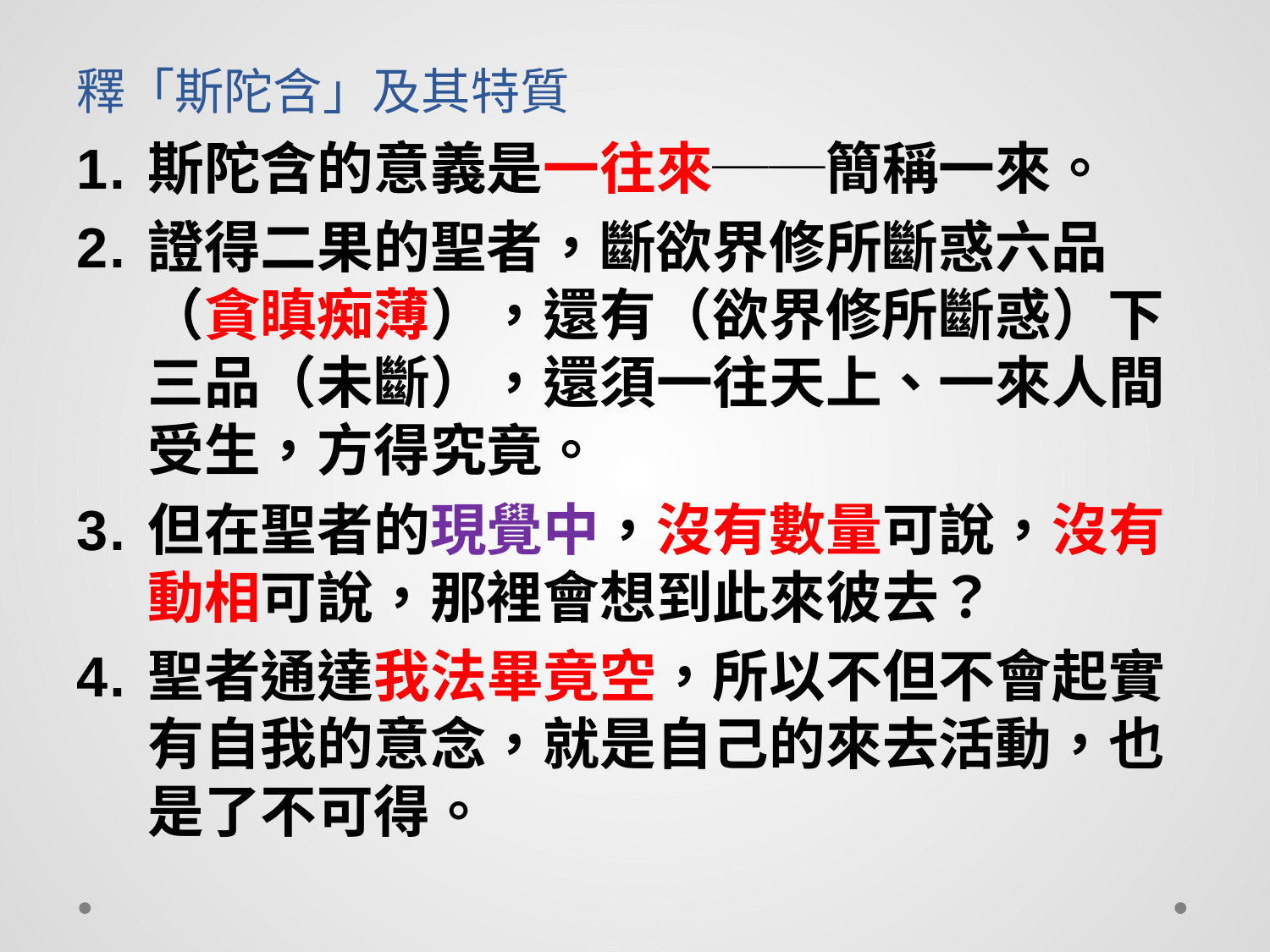

# 釋「斯陀含」及其特質
斯陀含的意義是一往來──簡稱一來。
證得二果的聖者，斷欲界修所斷惑六品（貪瞋痴薄），還有（欲界修所斷惑）下三品（未斷），還須一往天上、一來人間受生，方得究竟。
但在聖者的現覺中，沒有數量可說，沒有動相可說，那裡會想到此來彼去？
聖者通達我法畢竟空，所以不但不會起實有自我的意念，就是自己的來去活動，也是了不可得。